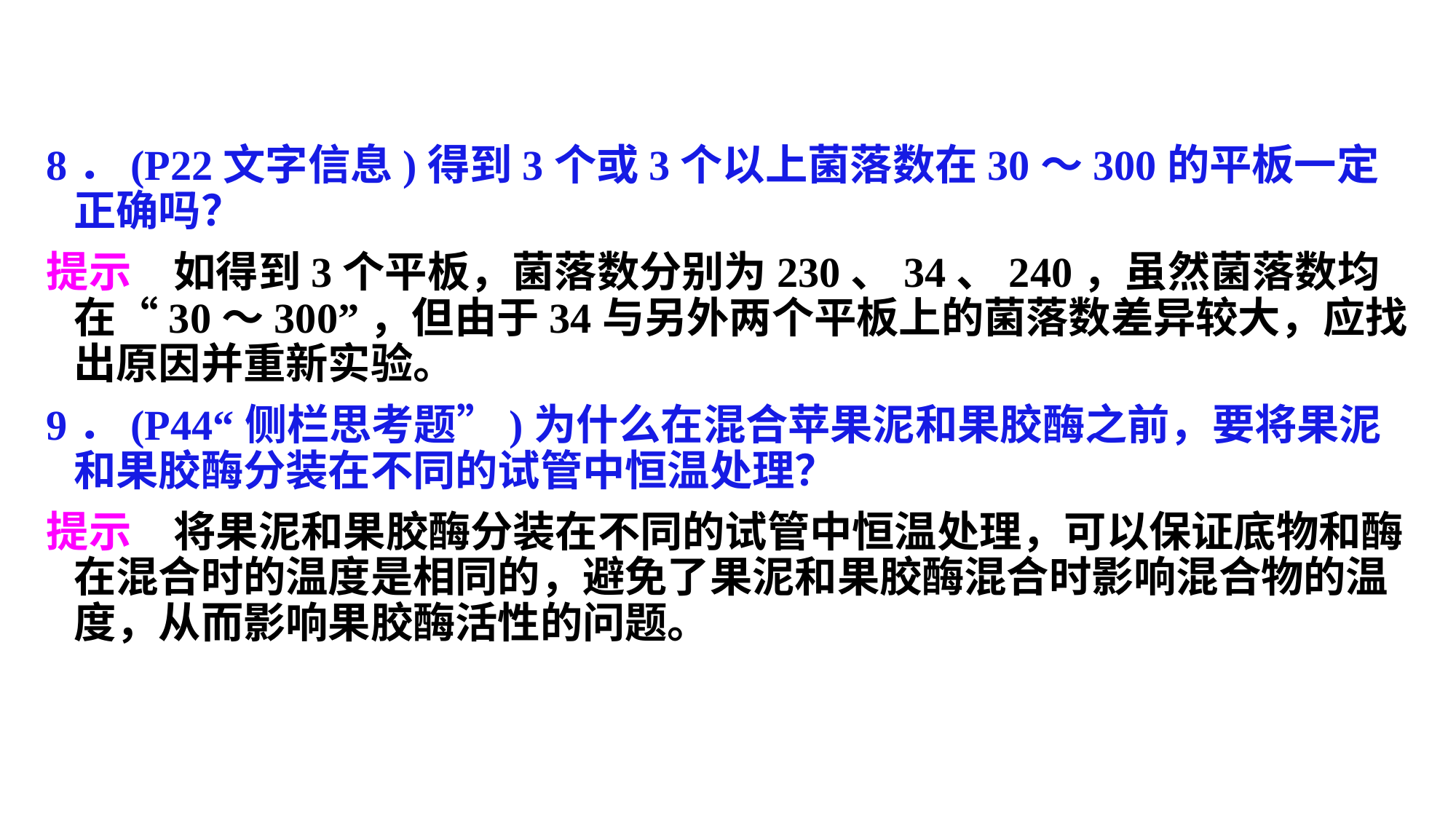

8．(P22文字信息)得到3个或3个以上菌落数在30～300的平板一定正确吗？
提示　如得到3个平板，菌落数分别为230、34、240，虽然菌落数均在“30～300”，但由于34与另外两个平板上的菌落数差异较大，应找出原因并重新实验。
9．(P44“侧栏思考题”)为什么在混合苹果泥和果胶酶之前，要将果泥和果胶酶分装在不同的试管中恒温处理？
提示　将果泥和果胶酶分装在不同的试管中恒温处理，可以保证底物和酶在混合时的温度是相同的，避免了果泥和果胶酶混合时影响混合物的温度，从而影响果胶酶活性的问题。